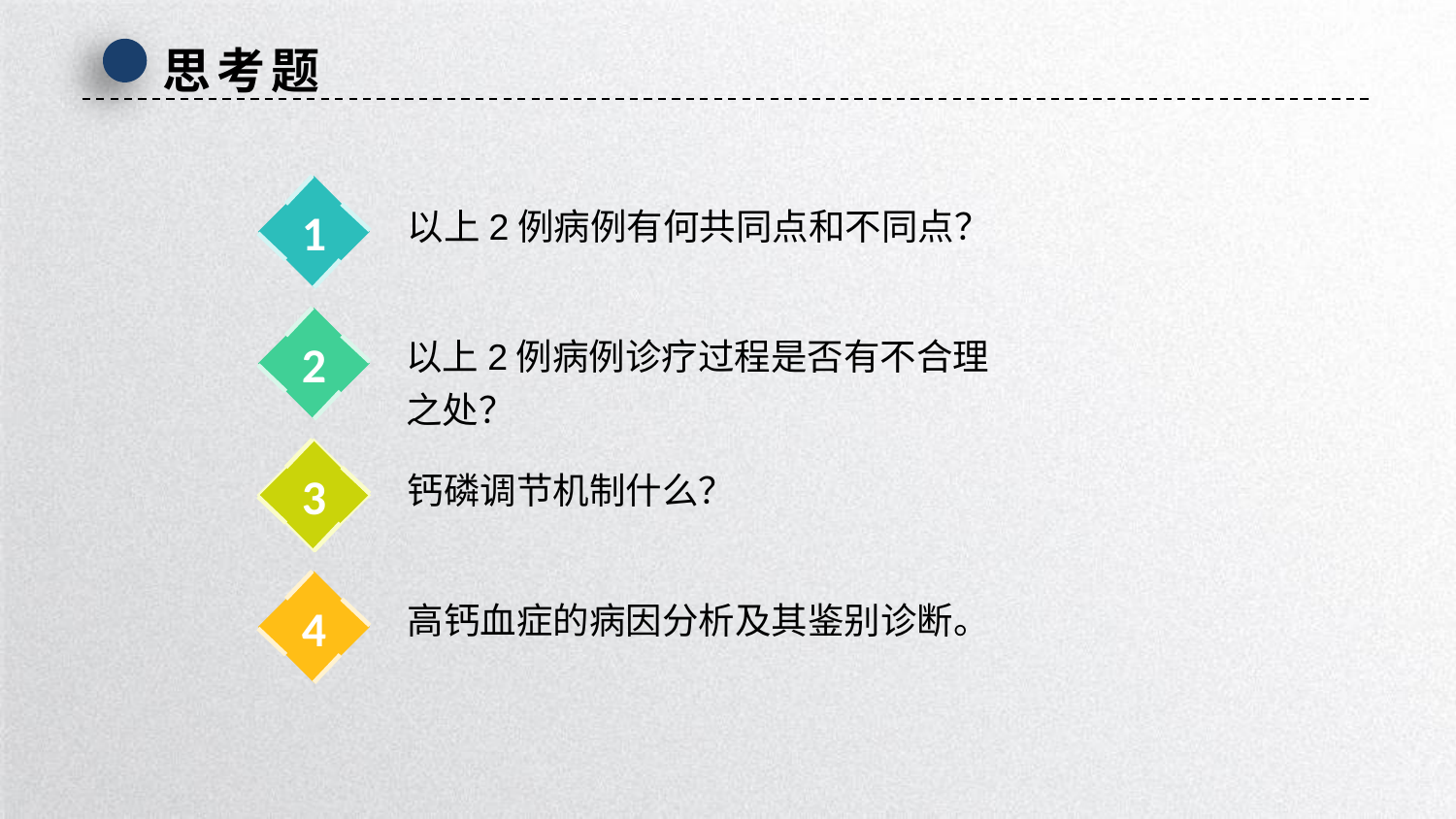

思考题

1
以上2例病例有何共同点和不同点？
2
以上2例病例诊疗过程是否有不合理之处？
3
钙磷调节机制什么？
4
高钙血症的病因分析及其鉴别诊断。
32
延时符